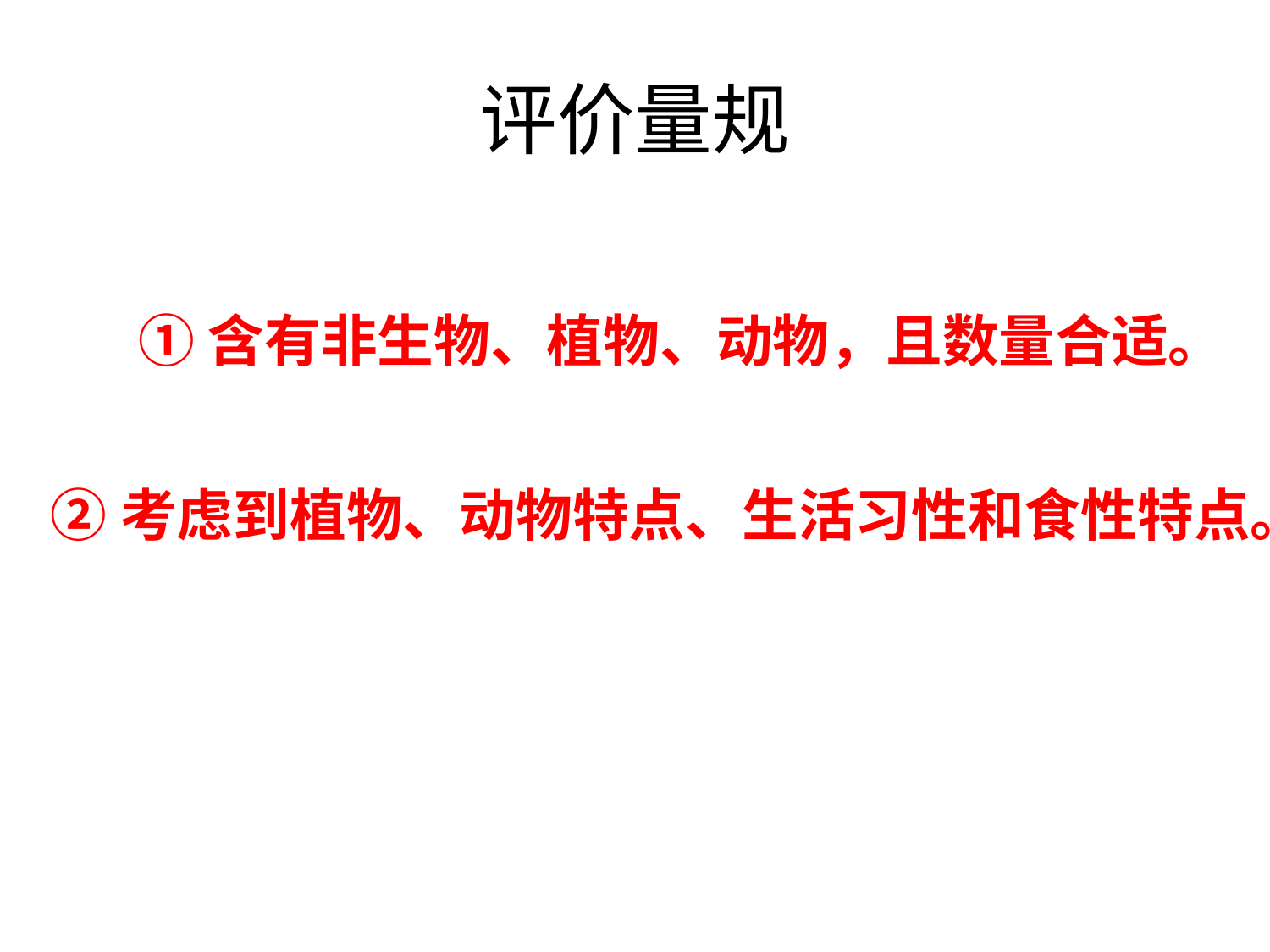

# 评价量规
①含有非生物、植物、动物，且数量合适。
②考虑到植物、动物特点、生活习性和食性特点。